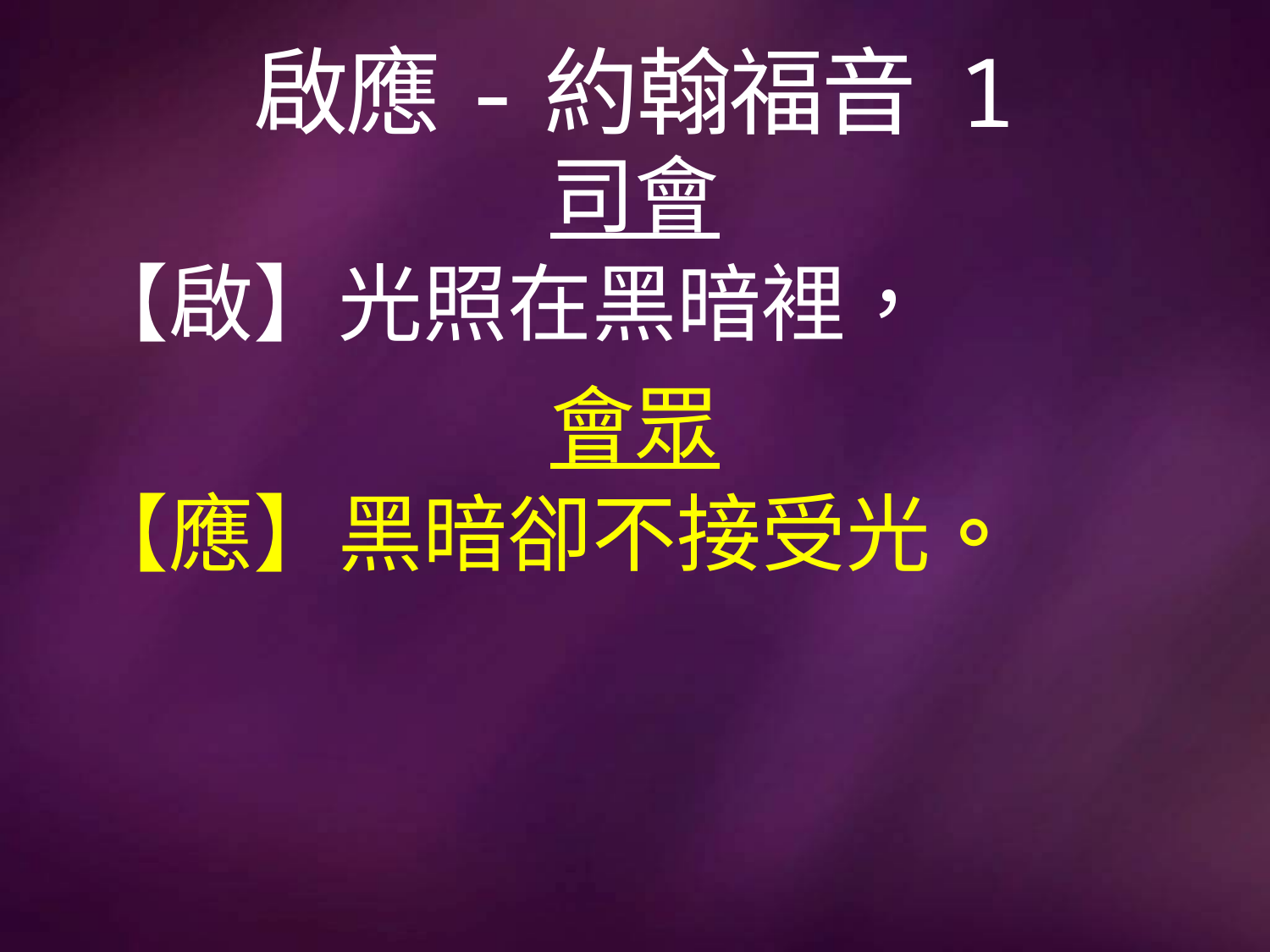

# 啟應-約翰福音 1
司會
【啟】光照在黑暗裡，

會眾
【應】黑暗卻不接受光。